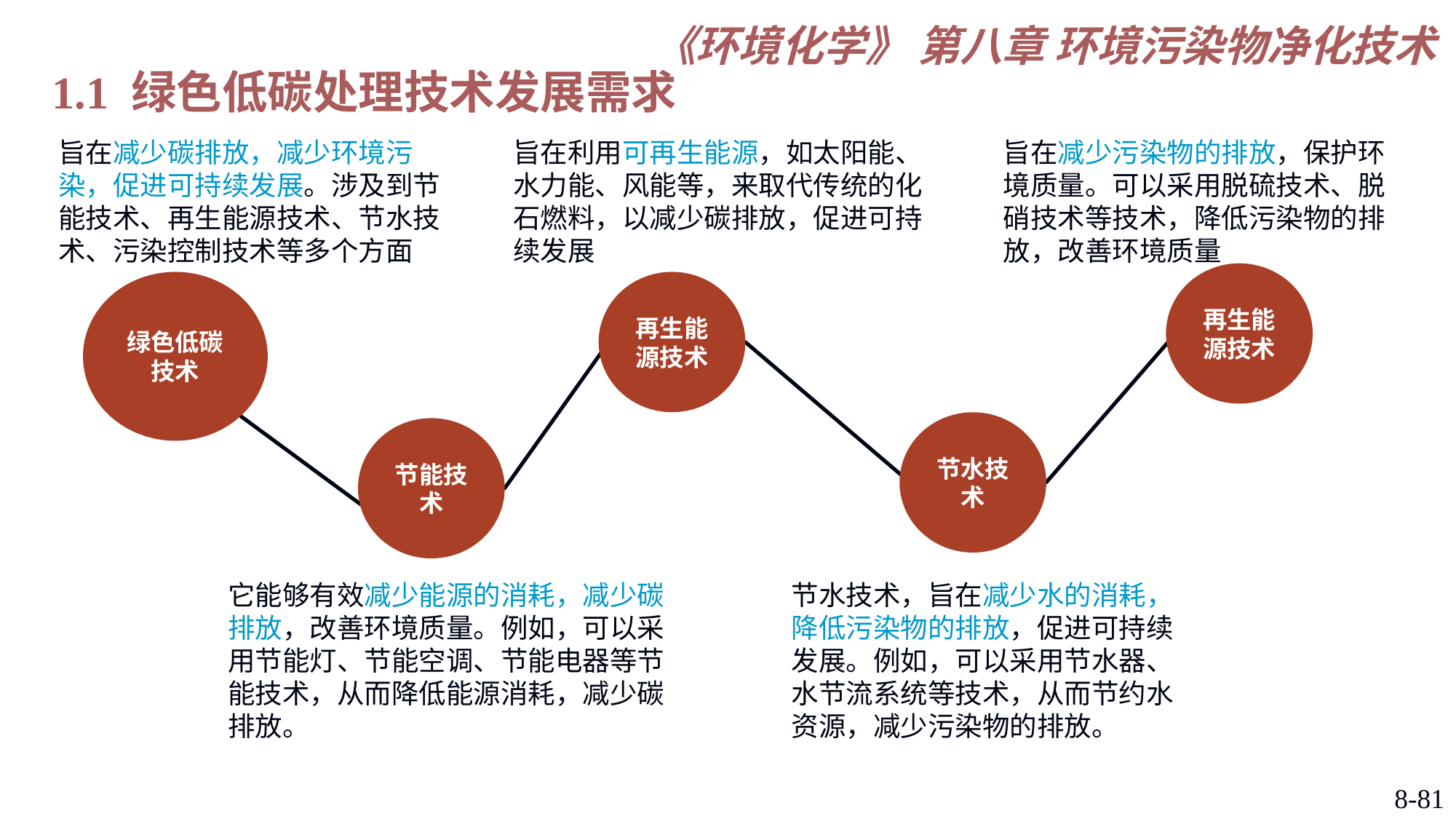

1.1 绿色低碳处理技术发展需求

旨在减少碳排放，减少环境污染，促进可持续发展。涉及到节能技术、再生能源技术、节水技术、污染控制技术等多个方面
旨在利用可再生能源，如太阳能、水力能、风能等，来取代传统的化石燃料，以减少碳排放，促进可持续发展
旨在减少污染物的排放，保护环境质量。可以采用脱硫技术、脱硝技术等技术，降低污染物的排放，改善环境质量
再生能源技术
绿色低碳技术
再生能源技术
节水技术
节能技术
它能够有效减少能源的消耗，减少碳排放，改善环境质量。例如，可以采用节能灯、节能空调、节能电器等节能技术，从而降低能源消耗，减少碳排放。
节水技术，旨在减少水的消耗，降低污染物的排放，促进可持续发展。例如，可以采用节水器、水节流系统等技术，从而节约水资源，减少污染物的排放。
8-81